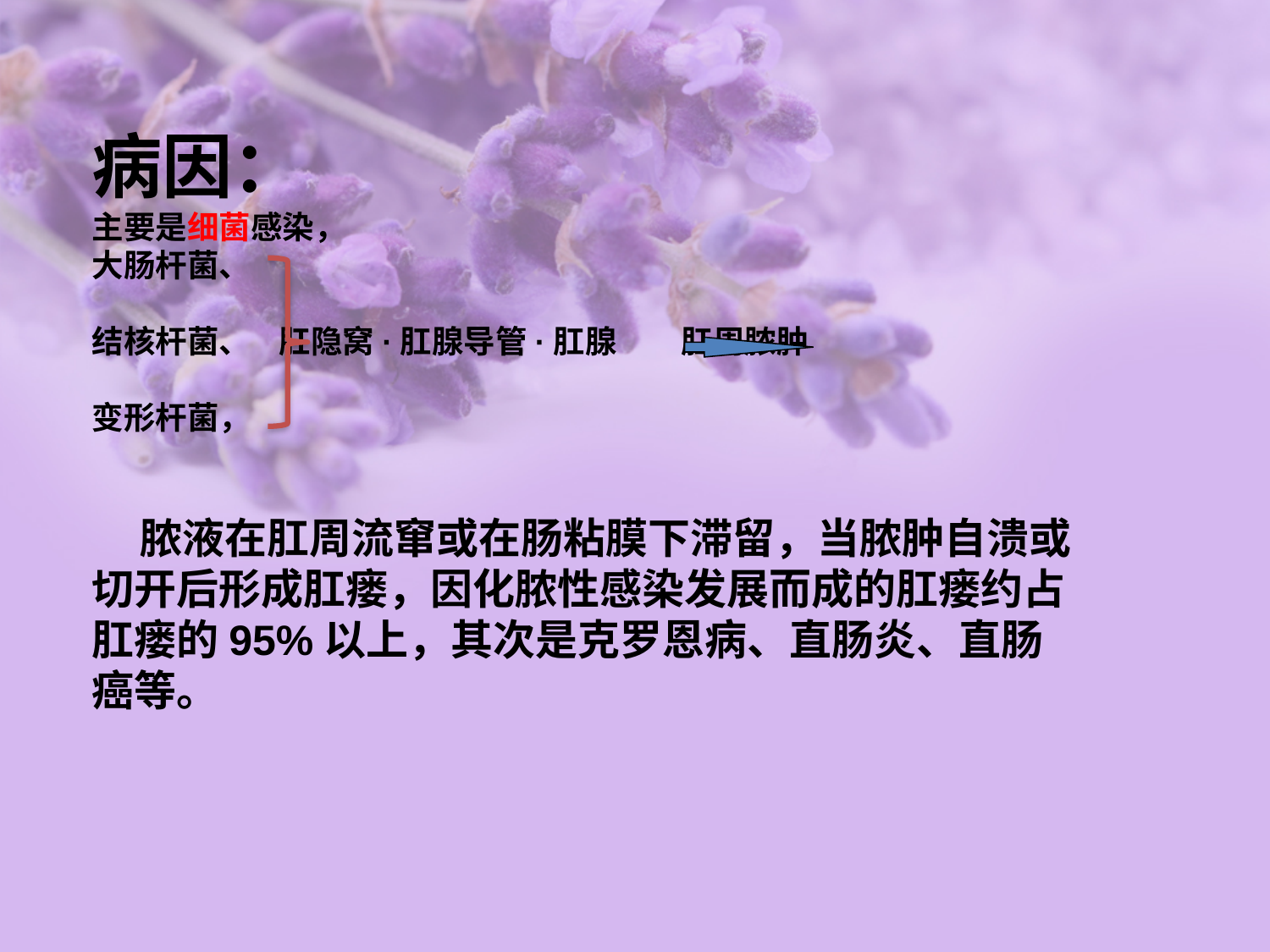

病因：
主要是细菌感染，
大肠杆菌、

结核杆菌、    肛隐窝·肛腺导管·肛腺         肛周脓肿

变形杆菌，

    脓液在肛周流窜或在肠粘膜下滞留，当脓肿自溃或切开后形成肛瘘，因化脓性感染发展而成的肛瘘约占肛瘘的95%以上，其次是克罗恩病、直肠炎、直肠癌等。